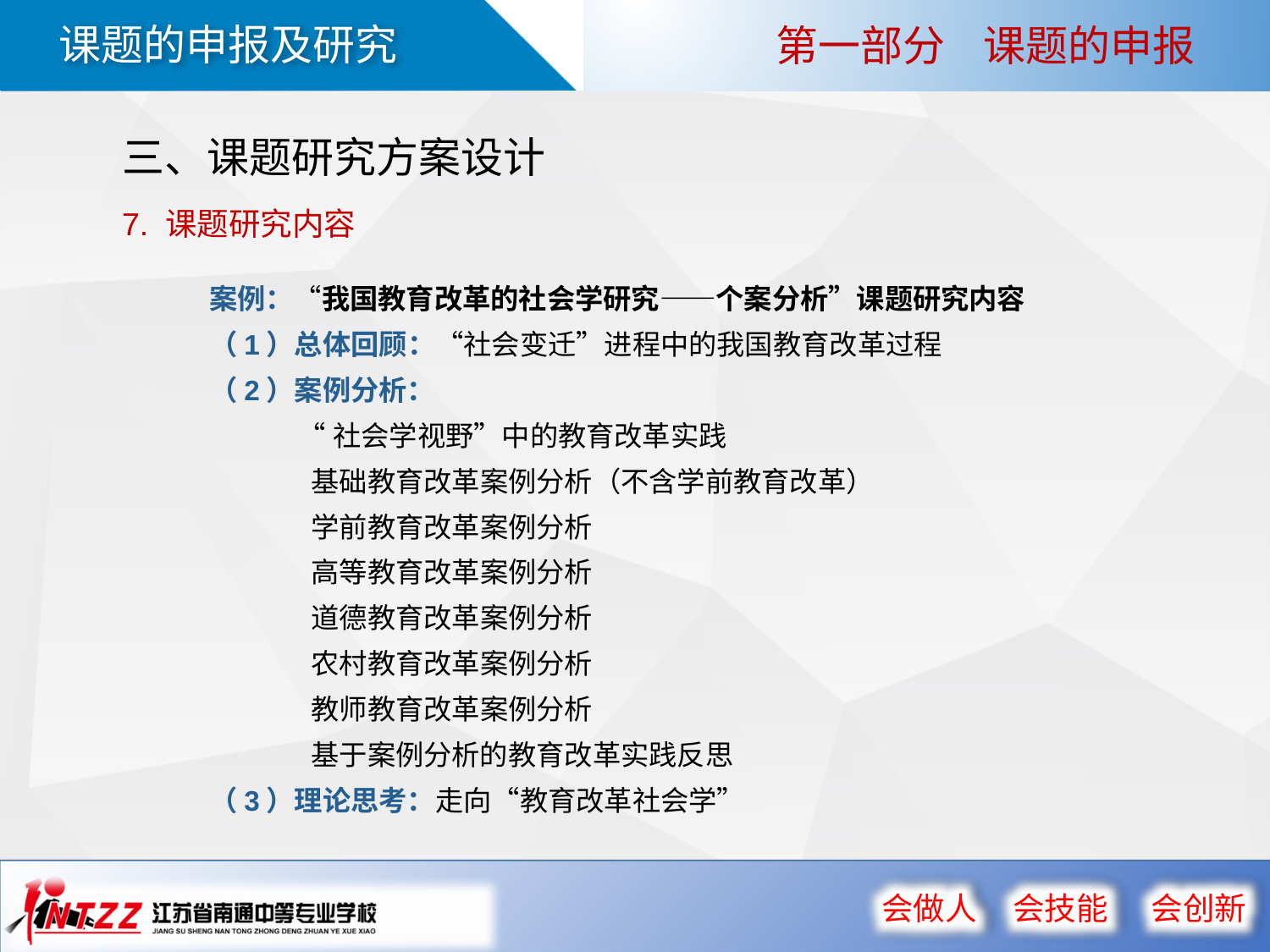

第一部分    课题的申报
三、课题研究方案设计
7. 课题研究内容
案例：“我国教育改革的社会学研究——个案分析”课题研究内容
（1）总体回顾：“社会变迁”进程中的我国教育改革过程
（2）案例分析：
              “社会学视野”中的教育改革实践
               基础教育改革案例分析（不含学前教育改革）
               学前教育改革案例分析
               高等教育改革案例分析
               道德教育改革案例分析
               农村教育改革案例分析
               教师教育改革案例分析
               基于案例分析的教育改革实践反思
（3）理论思考：走向“教育改革社会学”